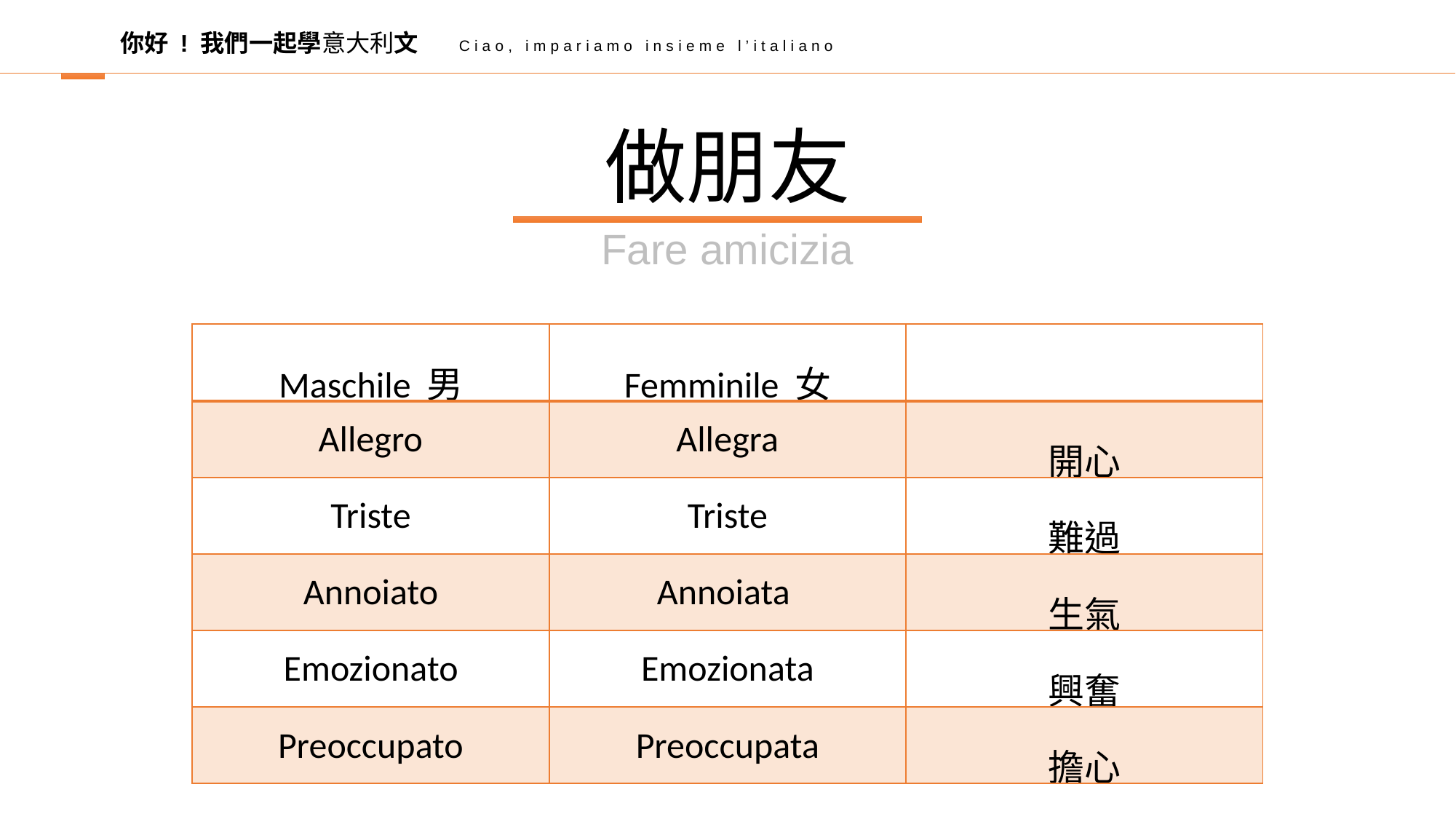

你好 ! 我們一起學意大利文
Ciao, impariamo insieme l’italiano

做朋友
Fare amicizia

| Maschile 男 | Femminile 女 |  |
| --- | --- | --- |
| Allegro | Allegra | 開心 |
| Triste | Triste | 難過 |
| Annoiato | Annoiata | 生氣 |
| Emozionato | Emozionata | 興奮 |
| Preoccupato | Preoccupata | 擔心 |